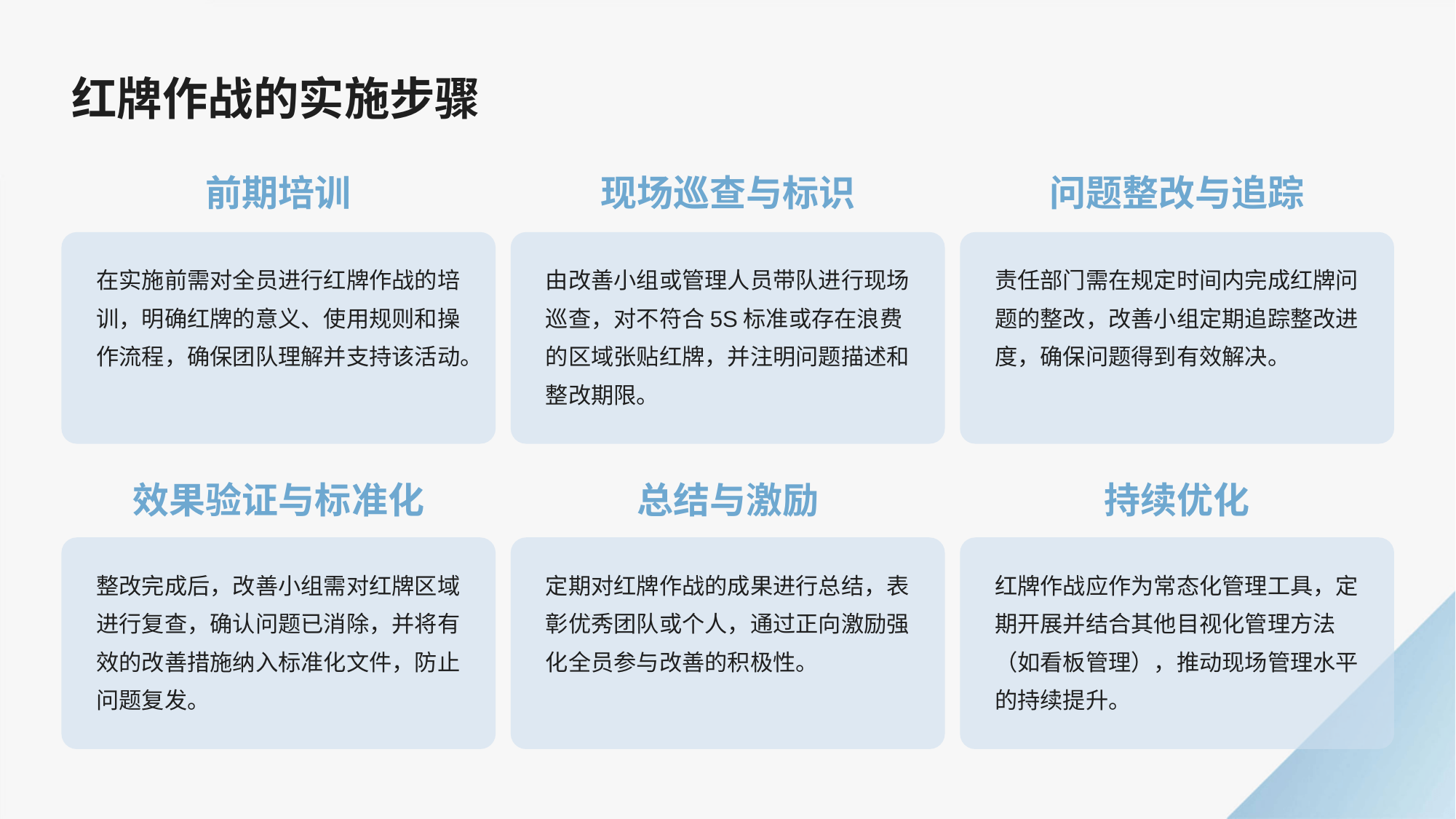

红牌作战的实施步骤
前期培训
现场巡查与标识
问题整改与追踪

在实施前需对全员进行红牌作战的培训，明确红牌的意义、使用规则和操作流程，确保团队理解并支持该活动。
由改善小组或管理人员带队进行现场巡查，对不符合5S标准或存在浪费的区域张贴红牌，并注明问题描述和整改期限。
责任部门需在规定时间内完成红牌问题的整改，改善小组定期追踪整改进度，确保问题得到有效解决。
效果验证与标准化
总结与激励
持续优化

整改完成后，改善小组需对红牌区域进行复查，确认问题已消除，并将有效的改善措施纳入标准化文件，防止问题复发。
定期对红牌作战的成果进行总结，表彰优秀团队或个人，通过正向激励强化全员参与改善的积极性。
红牌作战应作为常态化管理工具，定期开展并结合其他目视化管理方法（如看板管理），推动现场管理水平的持续提升。